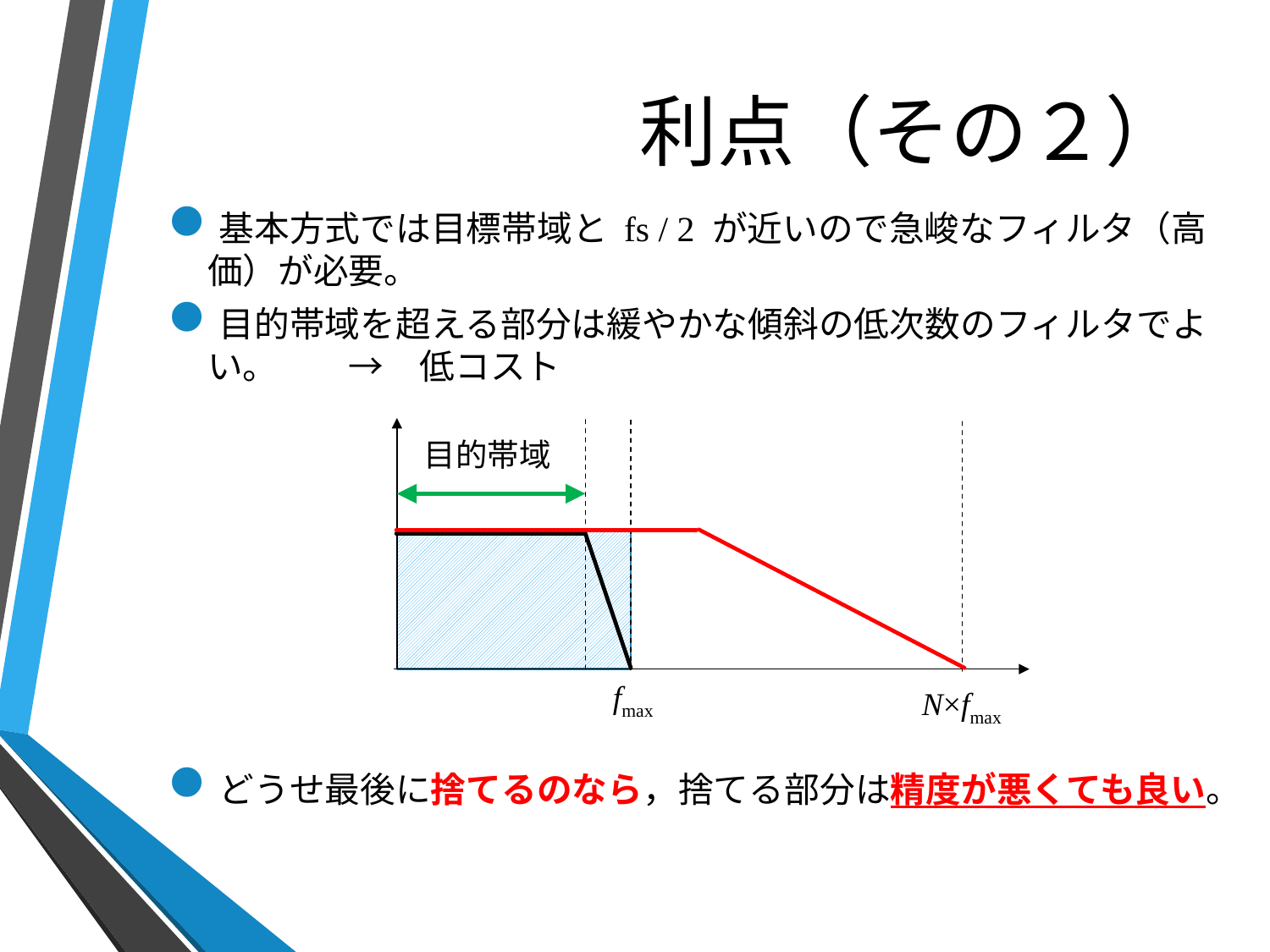

# 利点（その２）
基本方式では目標帯域と fs / 2 が近いので急峻なフィルタ（高価）が必要。
目的帯域を超える部分は緩やかな傾斜の低次数のフィルタでよい。　　→　低コスト

どうせ最後に捨てるのなら，捨てる部分は精度が悪くても良い。
目的帯域

fmax
N×fmax